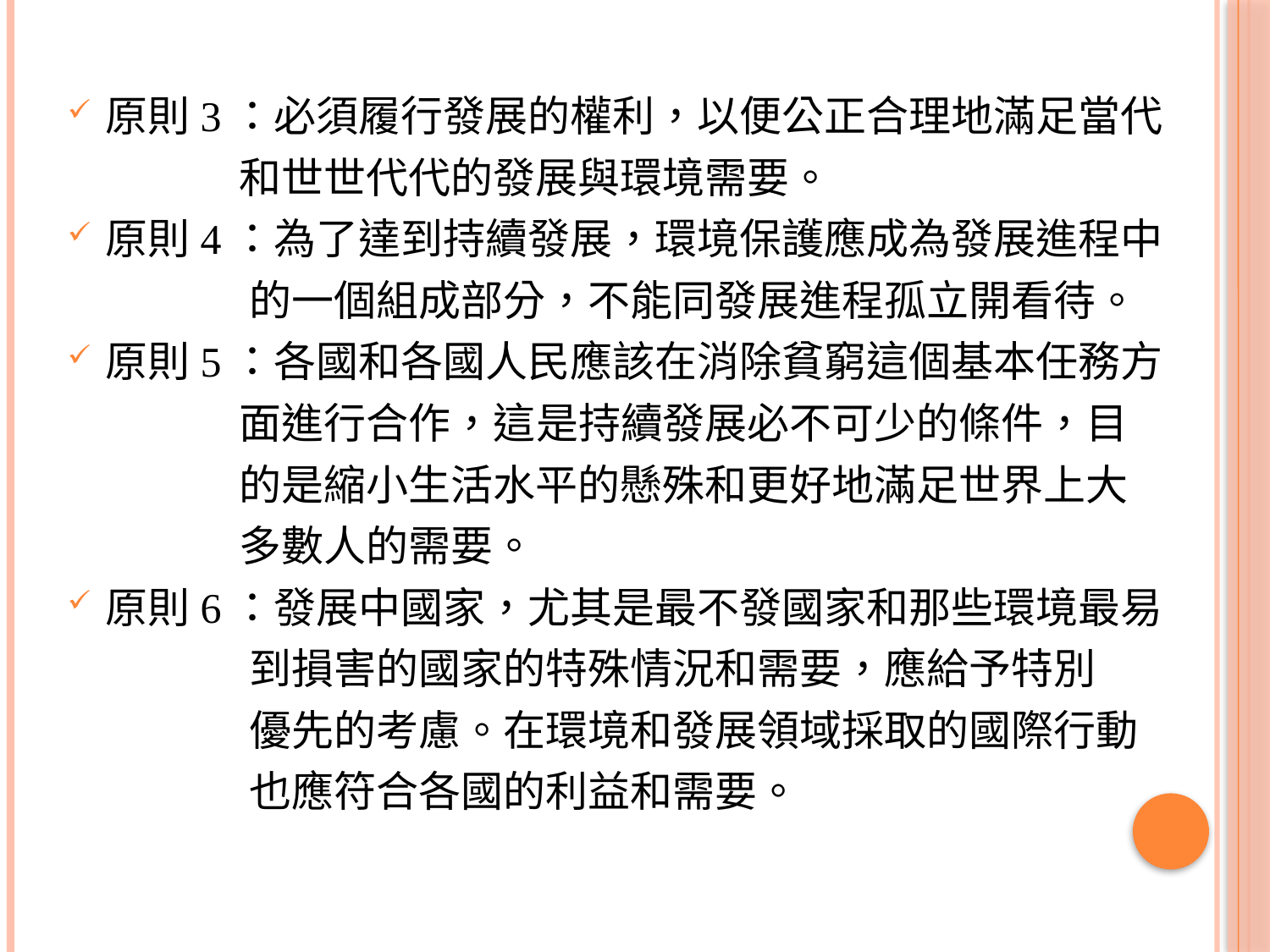

原則3：必須履行發展的權利，以便公正合理地滿足當代
                 和世世代代的發展與環境需要。
原則4：為了達到持續發展，環境保護應成為發展進程中
                  的一個組成部分，不能同發展進程孤立開看待。
原則5：各國和各國人民應該在消除貧窮這個基本任務方
                 面進行合作，這是持續發展必不可少的條件，目
                 的是縮小生活水平的懸殊和更好地滿足世界上大
                 多數人的需要。
原則6：發展中國家，尤其是最不發國家和那些環境最易
                  到損害的國家的特殊情況和需要，應給予特別
                  優先的考慮。在環境和發展領域採取的國際行動
                  也應符合各國的利益和需要。